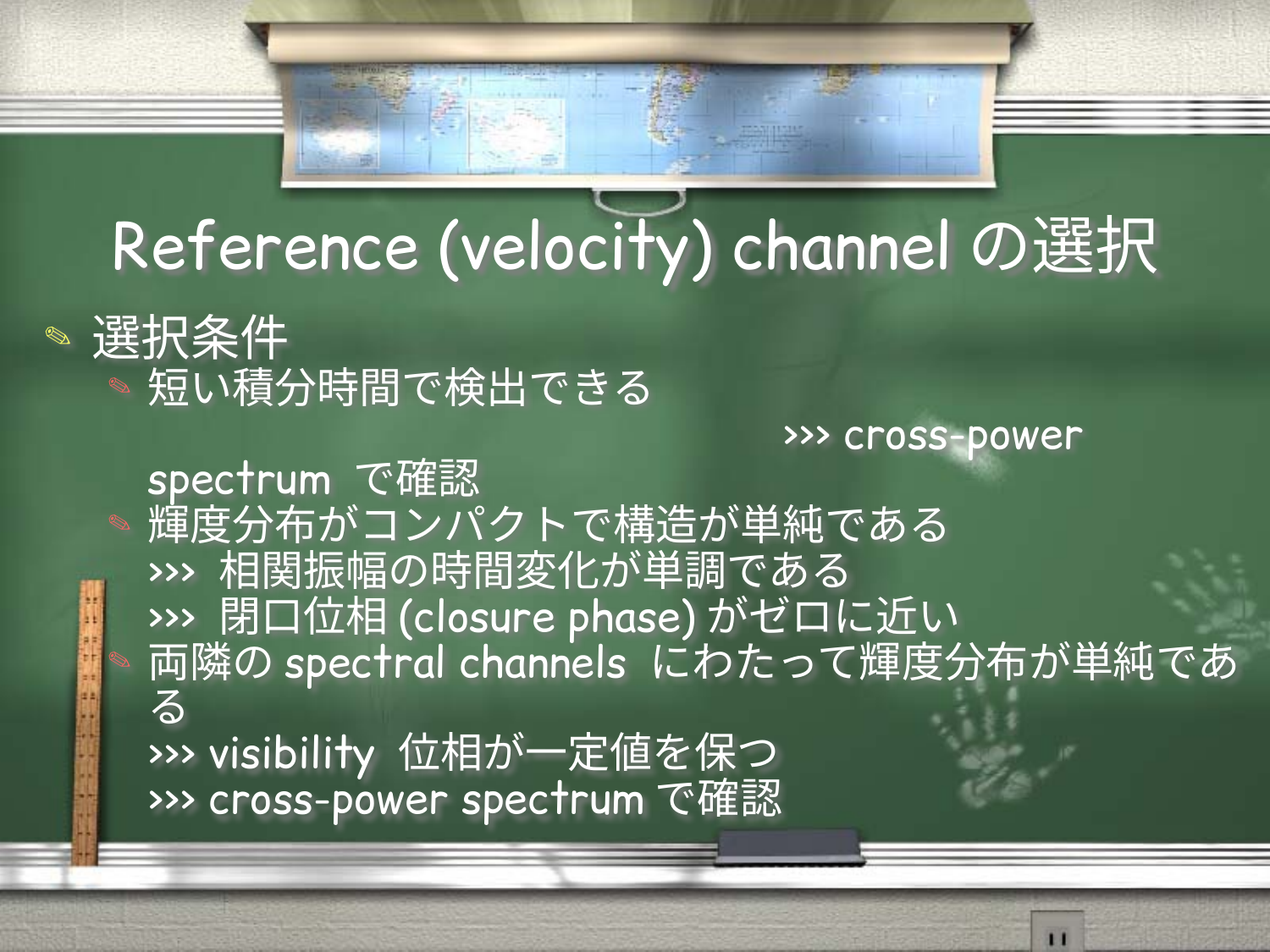

# Reference (velocity) channelの選択
選択条件
短い積分時間で検出できる 									>>> cross-power spectrum で確認
輝度分布がコンパクトで構造が単純である
	>>> 相関振幅の時間変化が単調である
	>>> 閉口位相(closure phase)がゼロに近い
両隣のspectral channels にわたって輝度分布が単純である
	>>> visibility 位相が一定値を保つ
	>>> cross-power spectrumで確認